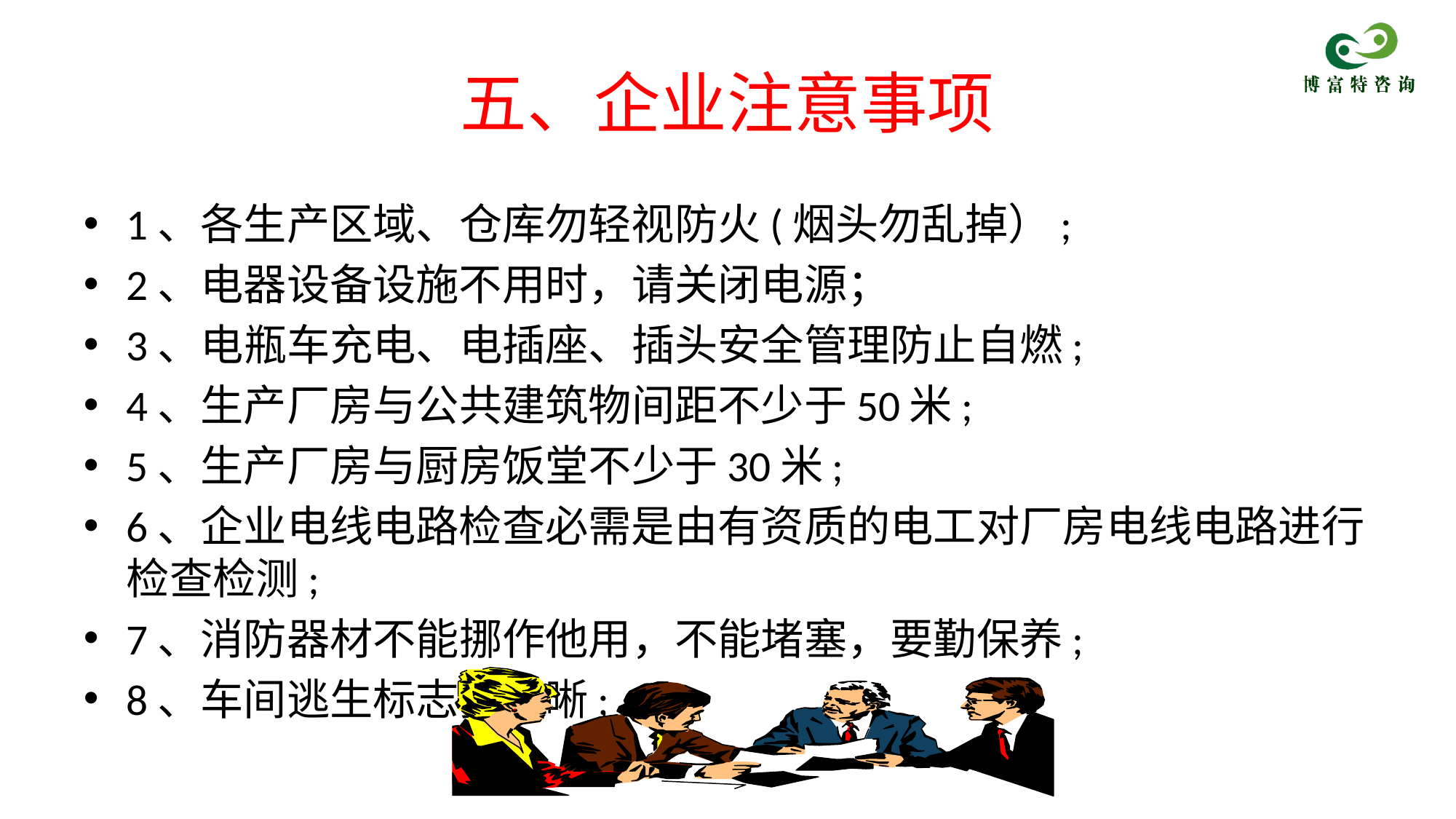

# 五、企业注意事项
1、各生产区域、仓库勿轻视防火(烟头勿乱掉）;
2、电器设备设施不用时，请关闭电源；
3、电瓶车充电、电插座、插头安全管理防止自燃;
4、生产厂房与公共建筑物间距不少于50米;
5、生产厂房与厨房饭堂不少于30米;
6、企业电线电路检查必需是由有资质的电工对厂房电线电路进行检查检测;
7、消防器材不能挪作他用，不能堵塞，要勤保养;
8、车间逃生标志要清晰;